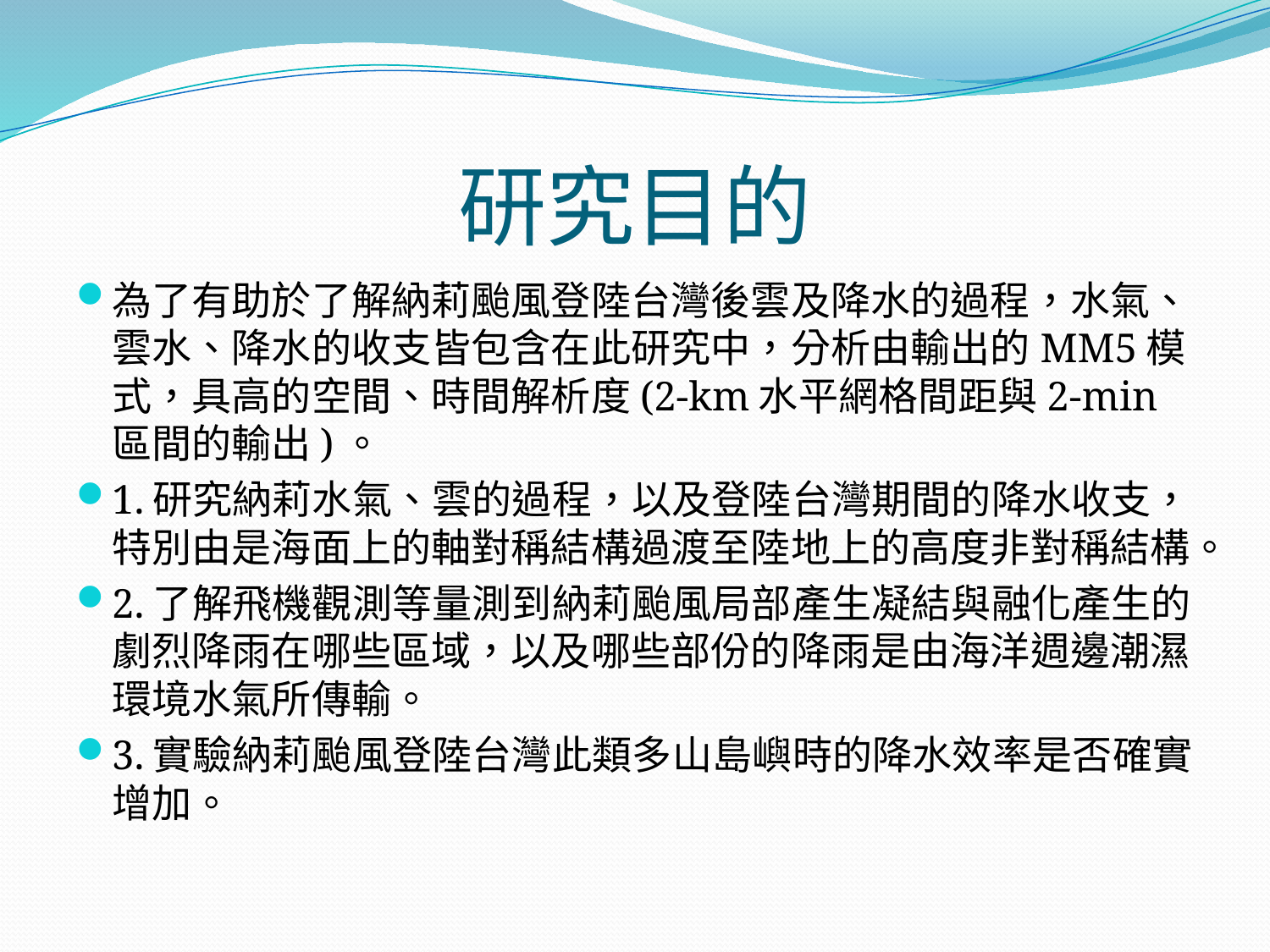

# 研究目的
為了有助於了解納莉颱風登陸台灣後雲及降水的過程，水氣、雲水、降水的收支皆包含在此研究中，分析由輸出的MM5模式，具高的空間、時間解析度(2-km水平網格間距與2-min區間的輸出)。
1.研究納莉水氣、雲的過程，以及登陸台灣期間的降水收支，特別由是海面上的軸對稱結構過渡至陸地上的高度非對稱結構。
2.了解飛機觀測等量測到納莉颱風局部產生凝結與融化產生的劇烈降雨在哪些區域，以及哪些部份的降雨是由海洋週邊潮濕環境水氣所傳輸。
3.實驗納莉颱風登陸台灣此類多山島嶼時的降水效率是否確實增加。